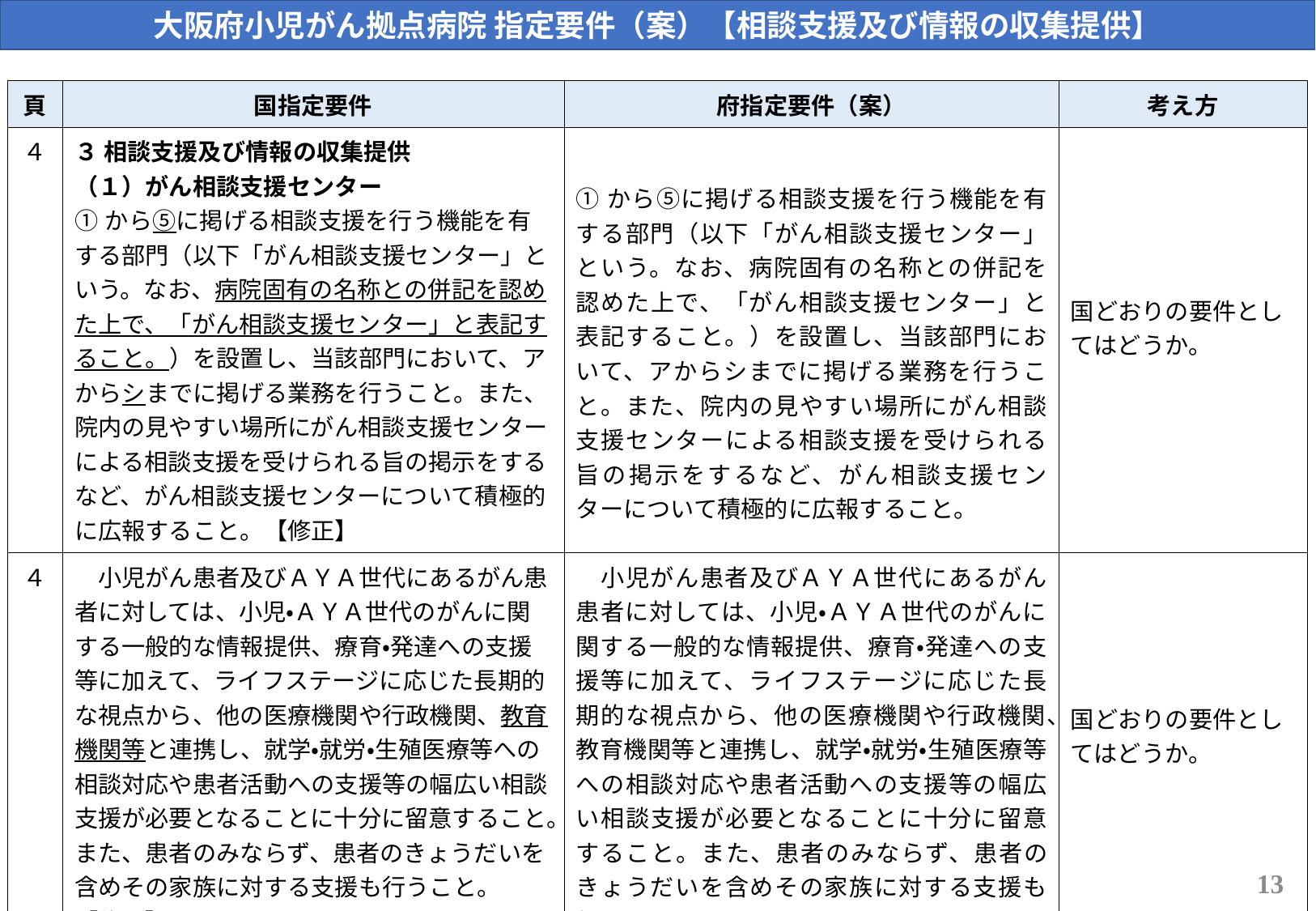

大阪府小児がん拠点病院 指定要件（案）【相談支援及び情報の収集提供】
| 頁 | 国指定要件 | 府指定要件（案） | 考え方 |
| --- | --- | --- | --- |
| ４ | ３ 相談支援及び情報の収集提供 （１）がん相談支援センター ①から⑤に掲げる相談支援を行う機能を有する部門（以下「がん相談支援センター」という。なお、病院固有の名称との併記を認めた上で、「がん相談支援センター」と表記すること。）を設置し、当該部門において、アからシまでに掲げる業務を行うこと。また、院内の見やすい場所にがん相談支援センターによる相談支援を受けられる旨の掲示をするなど、がん相談支援センターについて積極的に広報すること。【修正】 | ①から⑤に掲げる相談支援を行う機能を有する部門（以下「がん相談支援センター」という。なお、病院固有の名称との併記を認めた上で、「がん相談支援センター」と表記すること。）を設置し、当該部門において、アからシまでに掲げる業務を行うこと。また、院内の見やすい場所にがん相談支援センターによる相談支援を受けられる旨の掲示をするなど、がん相談支援センターについて積極的に広報すること。 | 国どおりの要件としてはどうか。 |
| ４ | 小児がん患者及びＡＹＡ世代にあるがん患者に対しては、小児・ＡＹＡ世代のがんに関する一般的な情報提供、療育・発達への支援等に加えて、ライフステージに応じた長期的な視点から、他の医療機関や行政機関、教育機関等と連携し、就学・就労・生殖医療等への相談対応や患者活動への支援等の幅広い相談支援が必要となることに十分に留意すること。また、患者のみならず、患者のきょうだいを含めその家族に対する支援も行うこと。 【修正】 | 小児がん患者及びＡＹＡ世代にあるがん患者に対しては、小児・ＡＹＡ世代のがんに関する一般的な情報提供、療育・発達への支援等に加えて、ライフステージに応じた長期的な視点から、他の医療機関や行政機関、教育機関等と連携し、就学・就労・生殖医療等への相談対応や患者活動への支援等の幅広い相談支援が必要となることに十分に留意すること。また、患者のみならず、患者のきょうだいを含めその家族に対する支援も行うこと。 | 国どおりの要件としてはどうか。 |
13